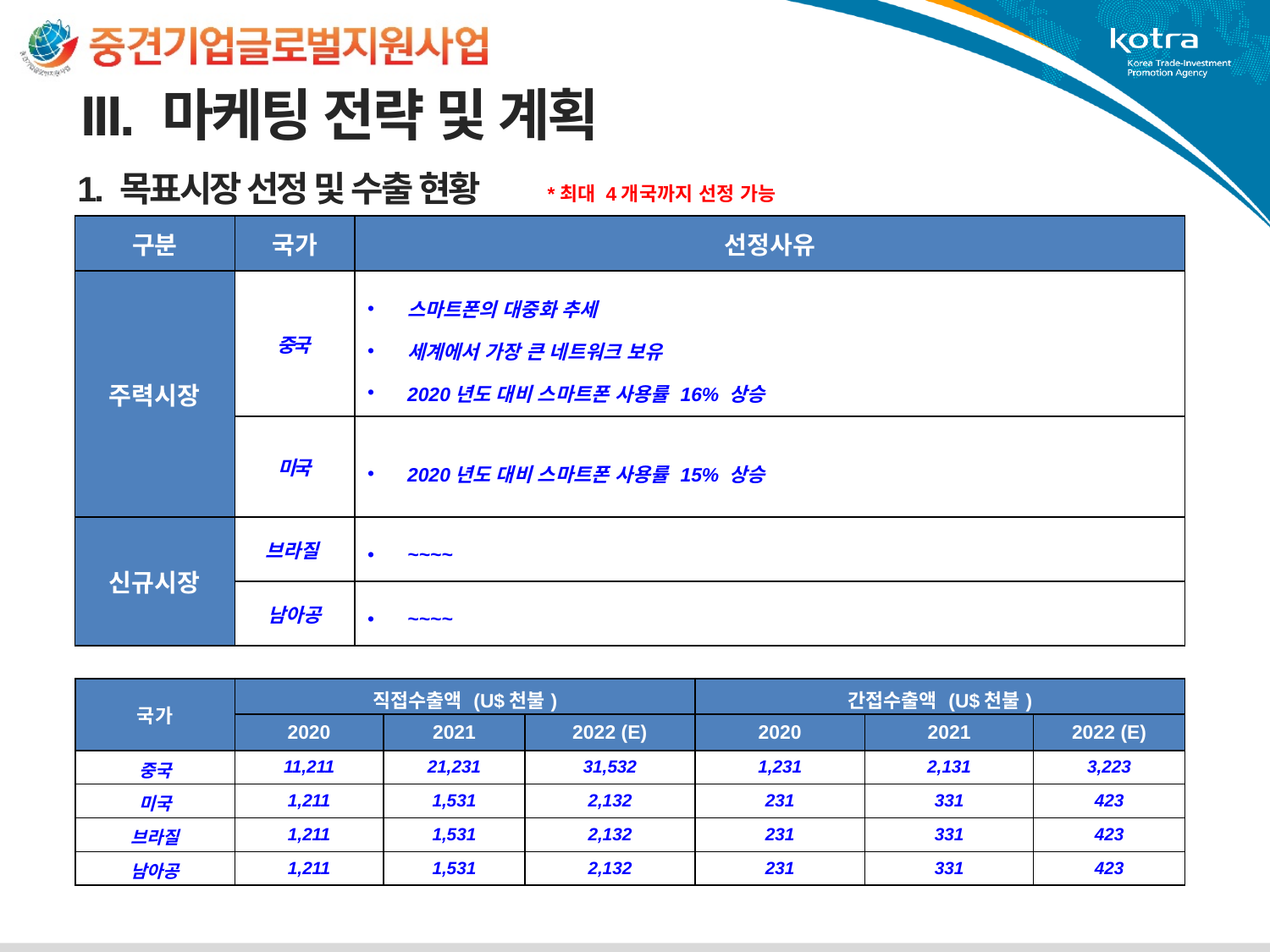

III. 마케팅 전략 및 계획
1. 목표시장 선정 및 수출 현황
*최대 4개국까지 선정 가능
| 구분 | 국가 | 선정사유 |
| --- | --- | --- |
| 주력시장 | 중국 | 스마트폰의 대중화 추세 세계에서 가장 큰 네트워크 보유 2020년도 대비 스마트폰 사용률 16% 상승 |
|  | 미국 | 2020년도 대비 스마트폰 사용률 15% 상승 |
| 신규시장 | 브라질 | ~~~~ |
|  | 남아공 | ~~~~ |
| 국가 | 직접수출액 (U$천불) |  |  | 간접수출액 (U$천불) |  |  |
| --- | --- | --- | --- | --- | --- | --- |
|  | 2020 | 2021 | 2022 (E) | 2020 | 2021 | 2022 (E) |
| 중국 | 11,211 | 21,231 | 31,532 | 1,231 | 2,131 | 3,223 |
| 미국 | 1,211 | 1,531 | 2,132 | 231 | 331 | 423 |
| 브라질 | 1,211 | 1,531 | 2,132 | 231 | 331 | 423 |
| 남아공 | 1,211 | 1,531 | 2,132 | 231 | 331 | 423 |